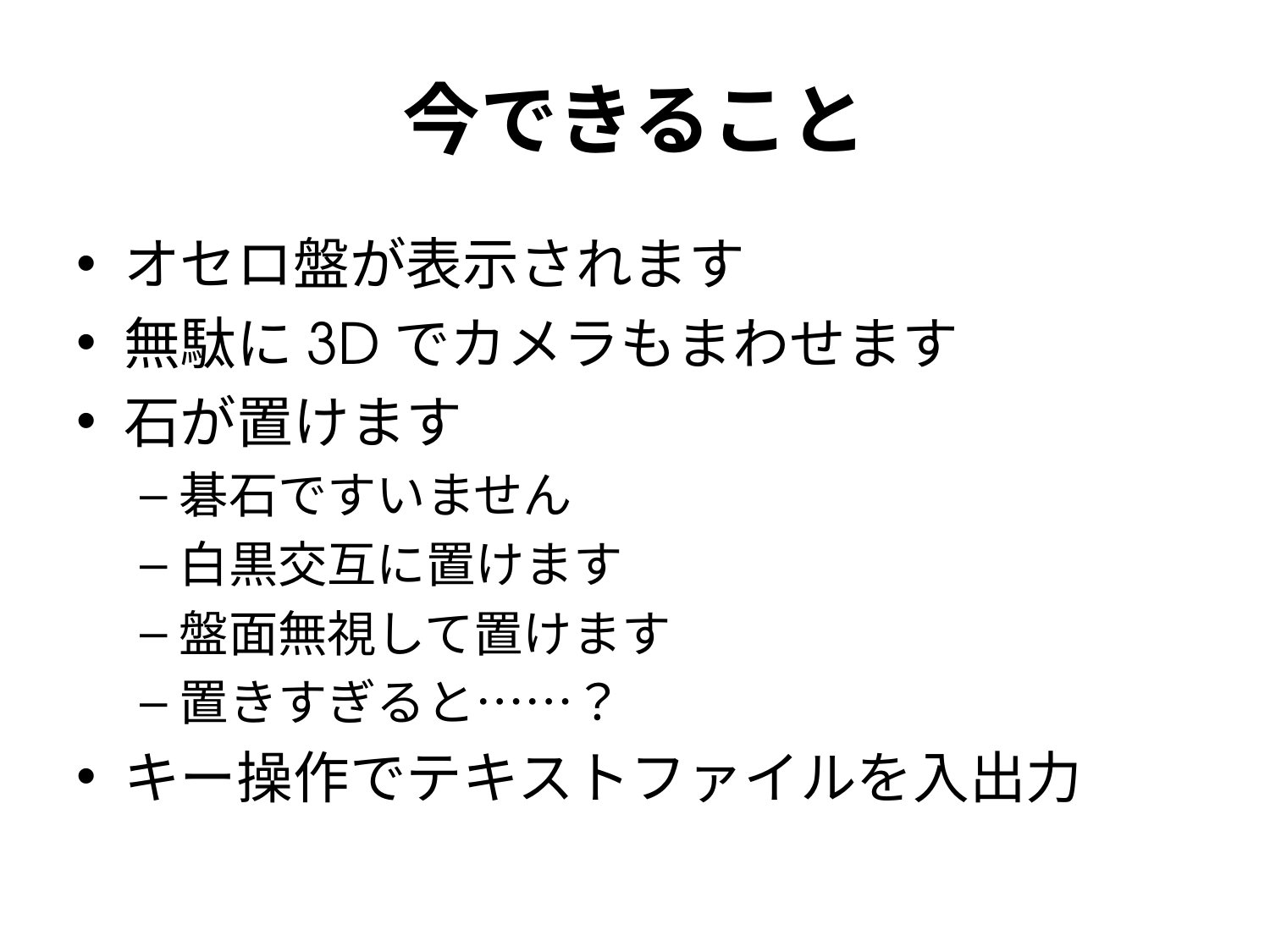

# 今できること
オセロ盤が表示されます
無駄に3Dでカメラもまわせます
石が置けます
碁石ですいません
白黒交互に置けます
盤面無視して置けます
置きすぎると……？
キー操作でテキストファイルを入出力